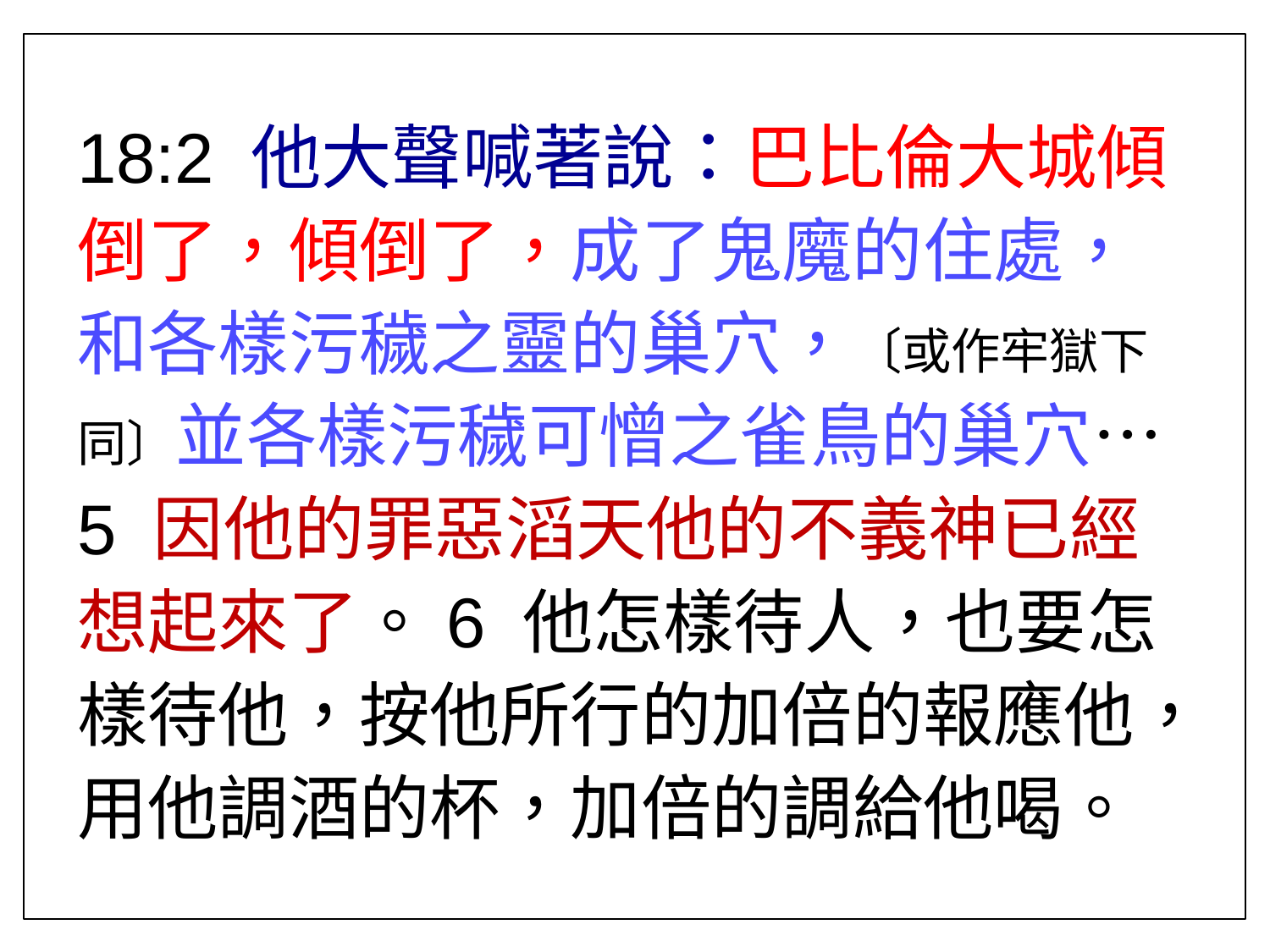

18:2 他大聲喊著說：巴比倫大城傾倒了，傾倒了，成了鬼魔的住處，和各樣污穢之靈的巢穴，〔或作牢獄下同〕並各樣污穢可憎之雀鳥的巢穴…5 因他的罪惡滔天他的不義神已經想起來了。6 他怎樣待人，也要怎樣待他，按他所行的加倍的報應他，用他調酒的杯，加倍的調給他喝。